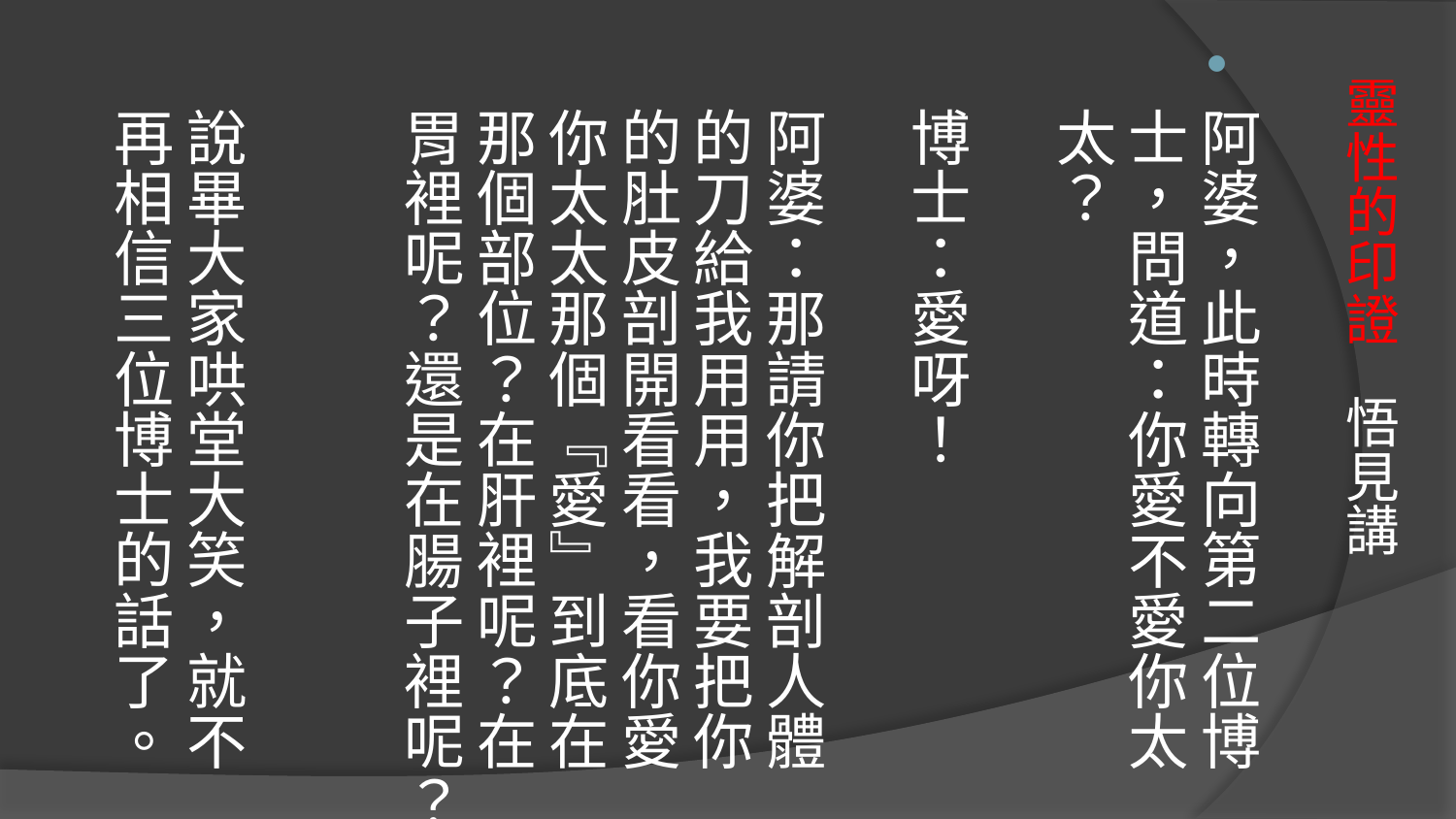

阿婆，此時轉向第二位博士，問道：你愛不愛你太太？
博士：愛呀！
阿婆：那請你把解剖人體的刀給我用用，我要把你的肚皮剖開看看，看你愛你太太那個『愛』到底在那個部位？在肝裡呢？在胃裡呢？還是在腸子裡呢？
說畢大家哄堂大笑，就不再相信三位博士的話了。

# 靈性的印證    悟見講